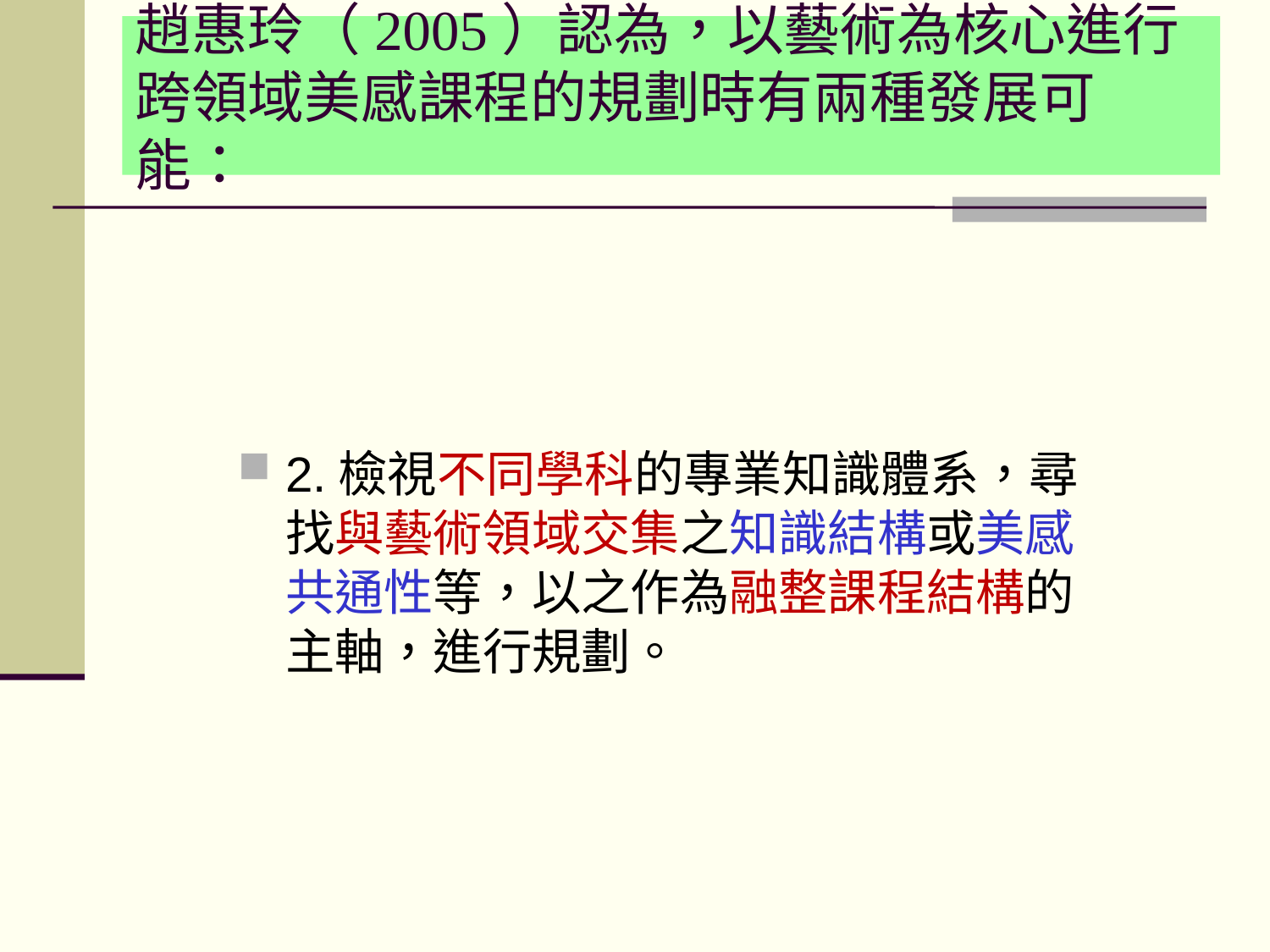

# 趙惠玲（2005）認為，以藝術為核心進行跨領域美感課程的規劃時有兩種發展可能：
2.檢視不同學科的專業知識體系，尋找與藝術領域交集之知識結構或美感共通性等，以之作為融整課程結構的主軸，進行規劃。